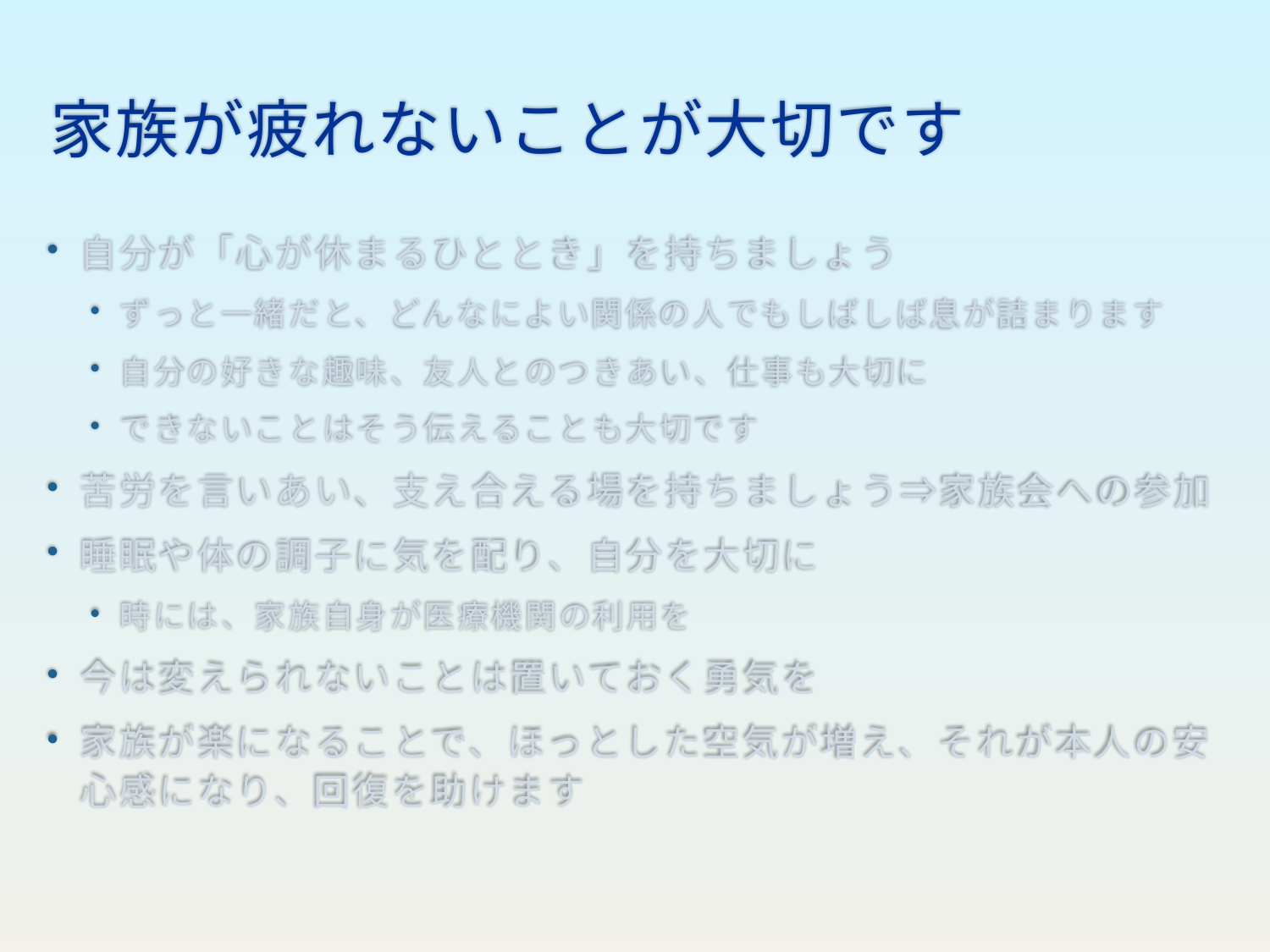

# 家族が疲れないことが大切です
自分が「心が休まるひととき」を持ちましょう
ずっと一緒だと、どんなによい関係の人でもしばしば息が詰まります
自分の好きな趣味、友人とのつきあい、仕事も大切に
できないことはそう伝えることも大切です
苦労を言いあい、支え合える場を持ちましょう⇒家族会への参加
睡眠や体の調子に気を配り、自分を大切に
時には、家族自身が医療機関の利用を
今は変えられないことは置いておく勇気を
家族が楽になることで、ほっとした空気が増え、それが本人の安心感になり、回復を助けます